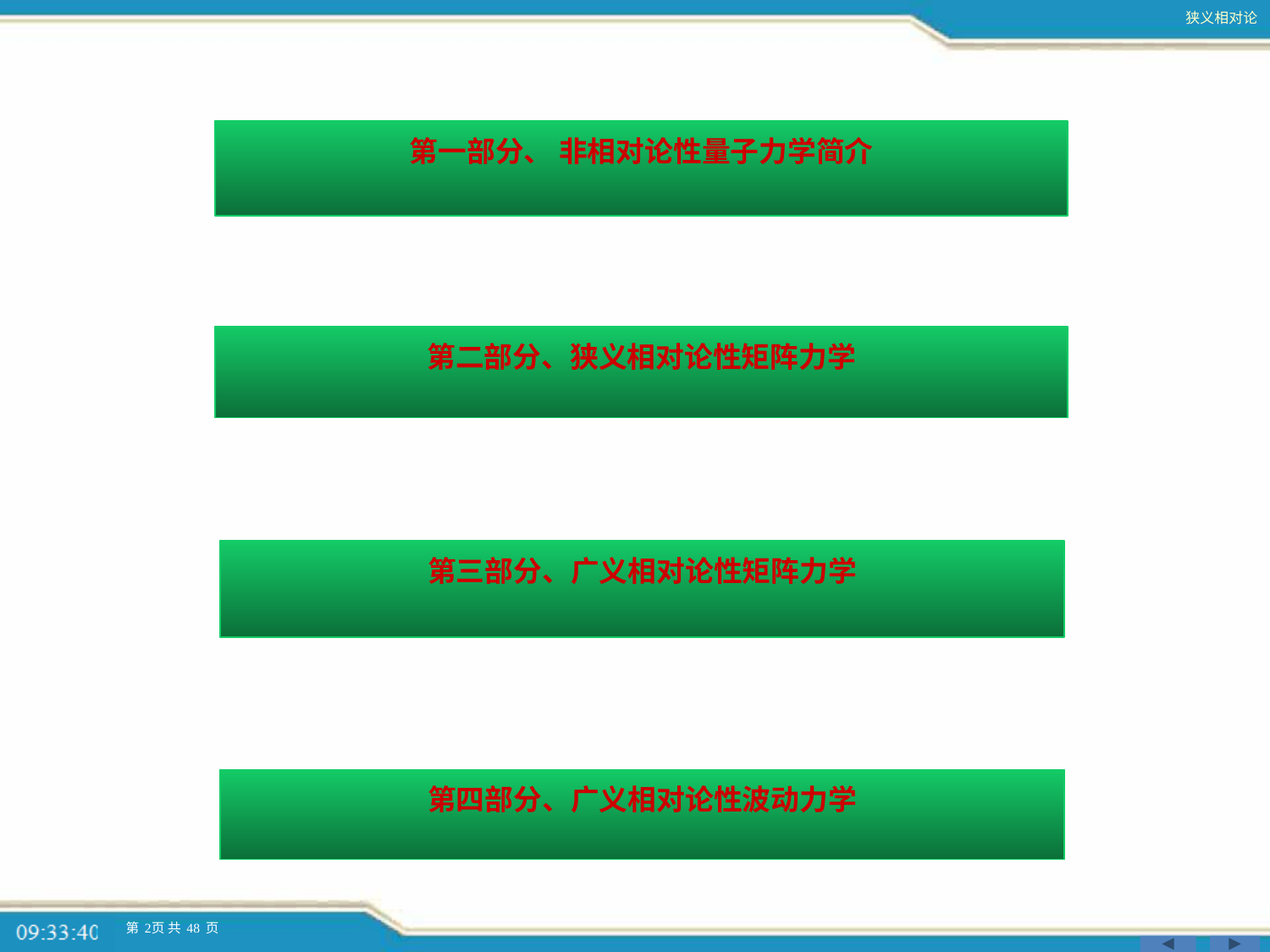

第一部分、 非相对论性量子力学简介
第二部分、狭义相对论性矩阵力学
第三部分、广义相对论性矩阵力学
第四部分、广义相对论性波动力学